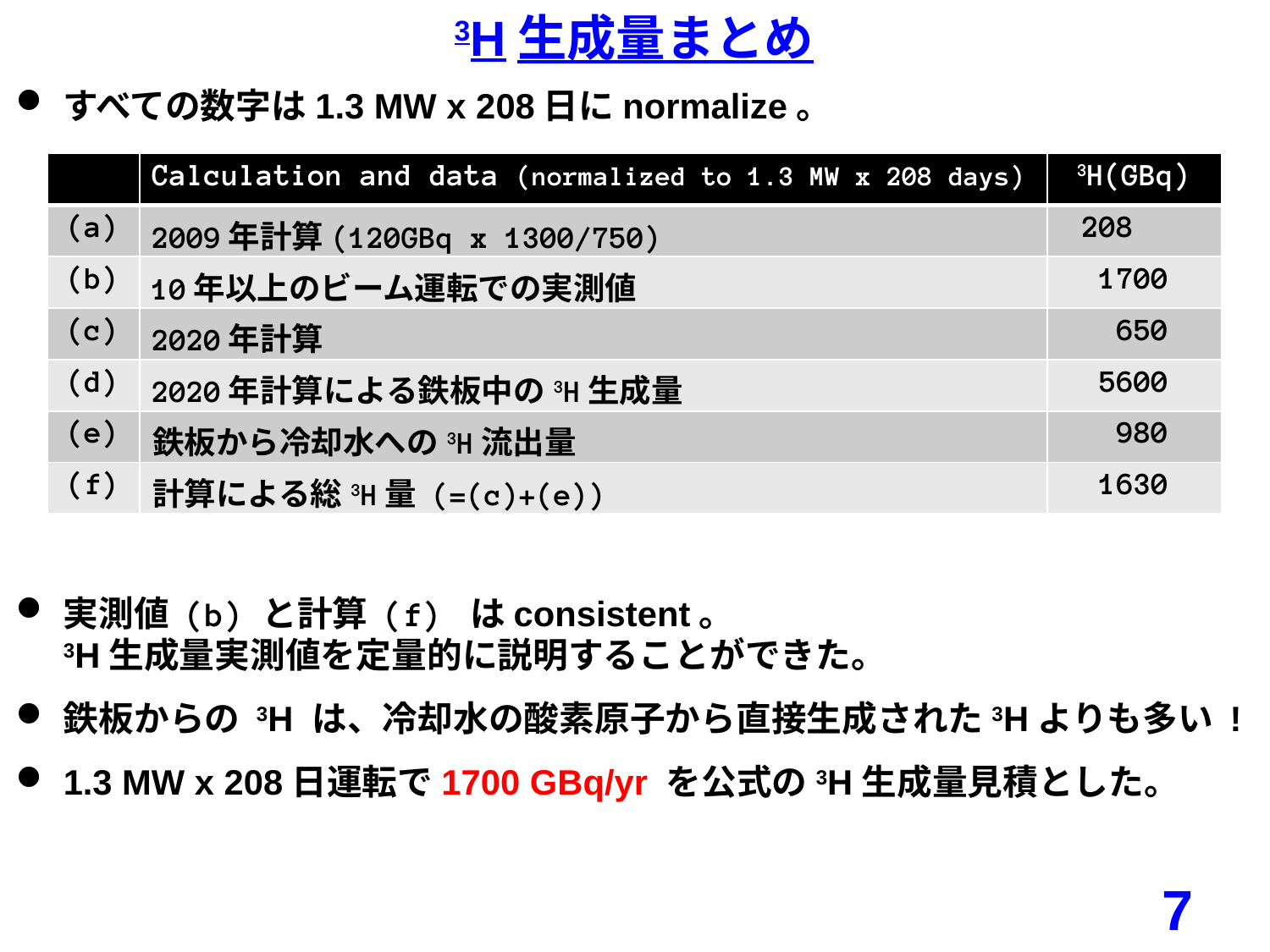

3H生成量まとめ
すべての数字は1.3 MW x 208日にnormalize。

実測値 (b) と計算 (f) はconsistent。
3H生成量実測値を定量的に説明することができた。
鉄板からの 3H は、冷却水の酸素原子から直接生成された3Hよりも多い !
1.3 MW x 208日運転で1700 GBq/yr を公式の3H生成量見積とした。
|  | Calculation and data (normalized to 1.3 MW x 208 days) | 3H(GBq) |
| --- | --- | --- |
| (a) | 2009年計算(120GBq x 1300/750) | 208 |
| (b) | 10年以上のビーム運転での実測値 | 1700 |
| (c) | 2020年計算 | 650 |
| (d) | 2020年計算による鉄板中の3H生成量 | 5600 |
| (e) | 鉄板から冷却水への3H流出量 | 980 |
| (f) | 計算による総3H量 (=(c)+(e)) | 1630 |
7